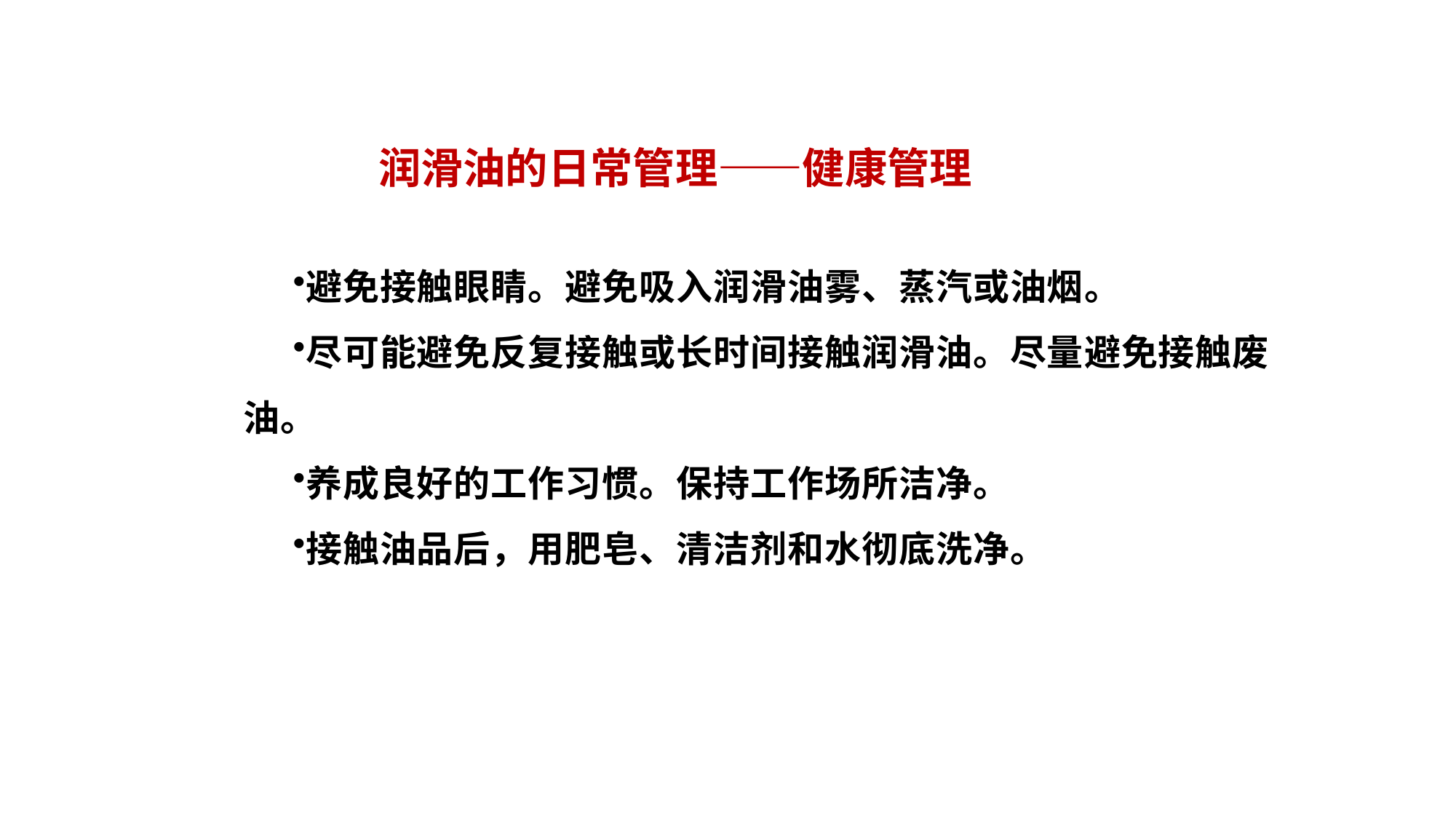

润滑油的日常管理——健康管理
避免接触眼睛。避免吸入润滑油雾、蒸汽或油烟。
尽可能避免反复接触或长时间接触润滑油。尽量避免接触废油。
养成良好的工作习惯。保持工作场所洁净。
接触油品后，用肥皂、清洁剂和水彻底洗净。